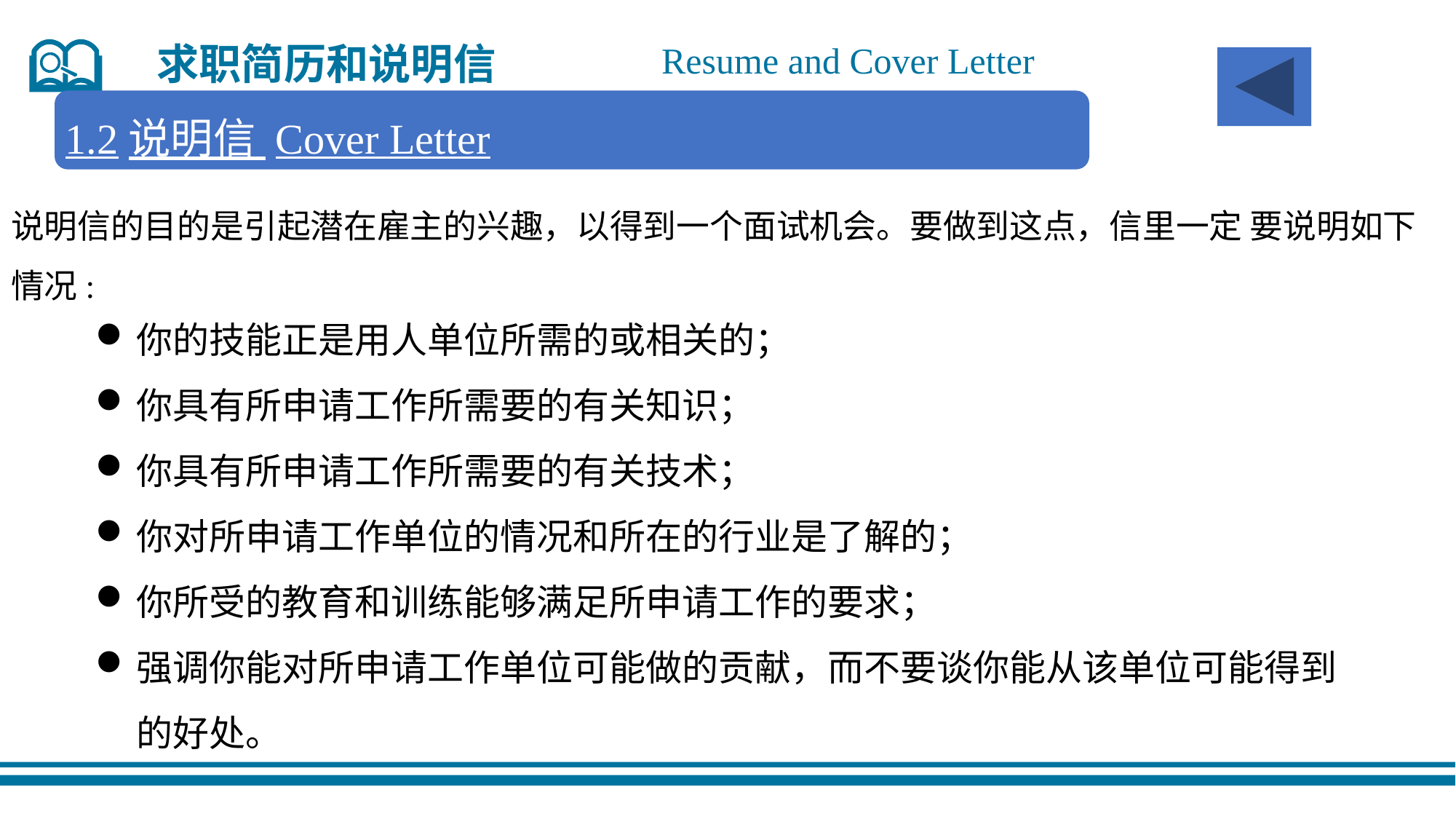

求职简历和说明信
Resume and Cover Letter

1.2说明信 Cover Letter
说明信的目的是引起潜在雇主的兴趣，以得到一个面试机会。要做到这点，信里一定 要说明如下情况:
你的技能正是用人单位所需的或相关的；
你具有所申请工作所需要的有关知识；
你具有所申请工作所需要的有关技术；
你对所申请工作单位的情况和所在的行业是了解的；
你所受的教育和训练能够满足所申请工作的要求；
强调你能对所申请工作单位可能做的贡献，而不要谈你能从该单位可能得到的好处。